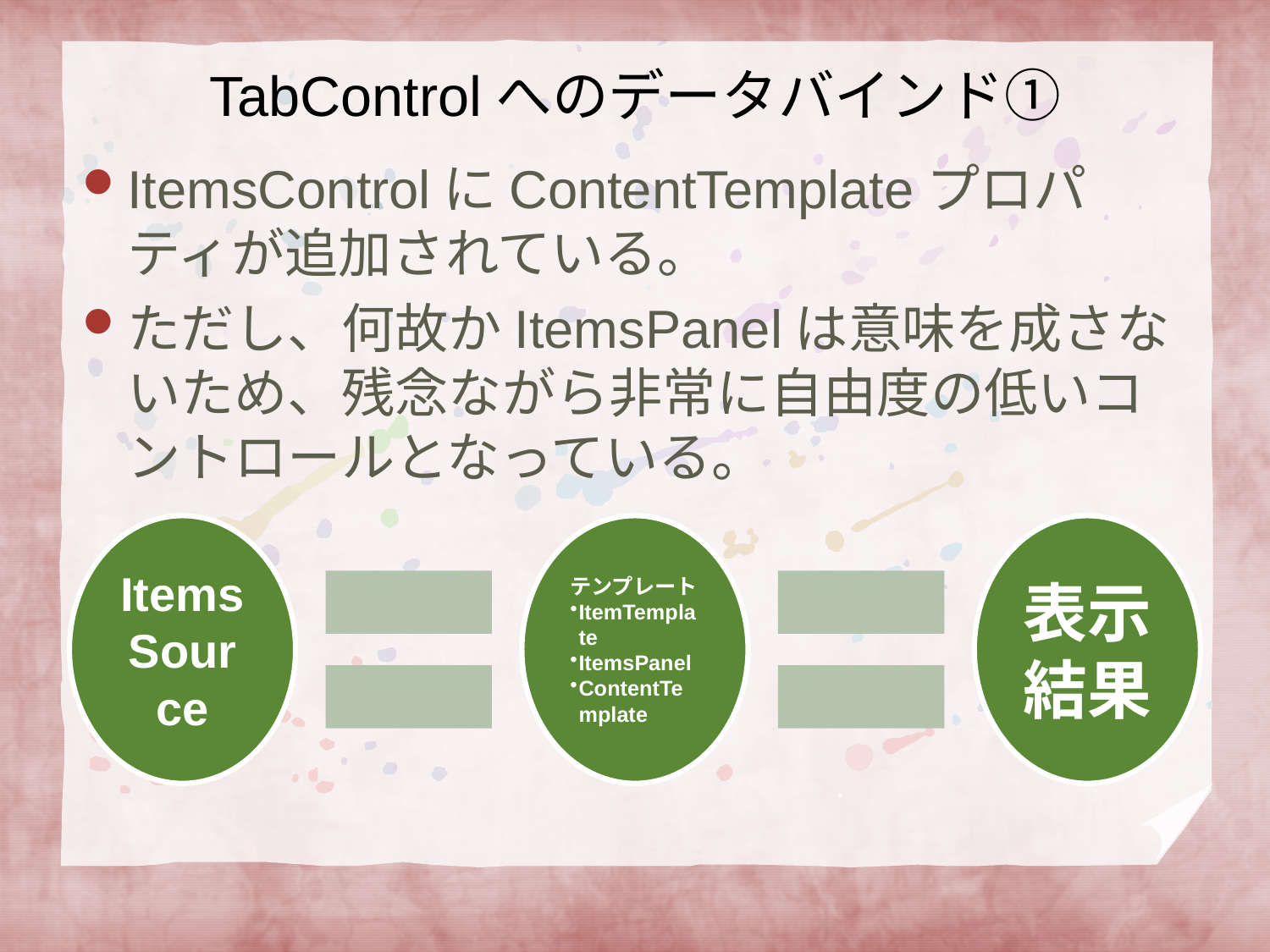

# TabControlへのデータバインド①
ItemsControlにContentTemplateプロパティが追加されている。
ただし、何故かItemsPanelは意味を成さないため、残念ながら非常に自由度の低いコントロールとなっている。
Items
Source
ItemTemplate
表示結果
ItemsPanel
テンプレート
ContentTemplate